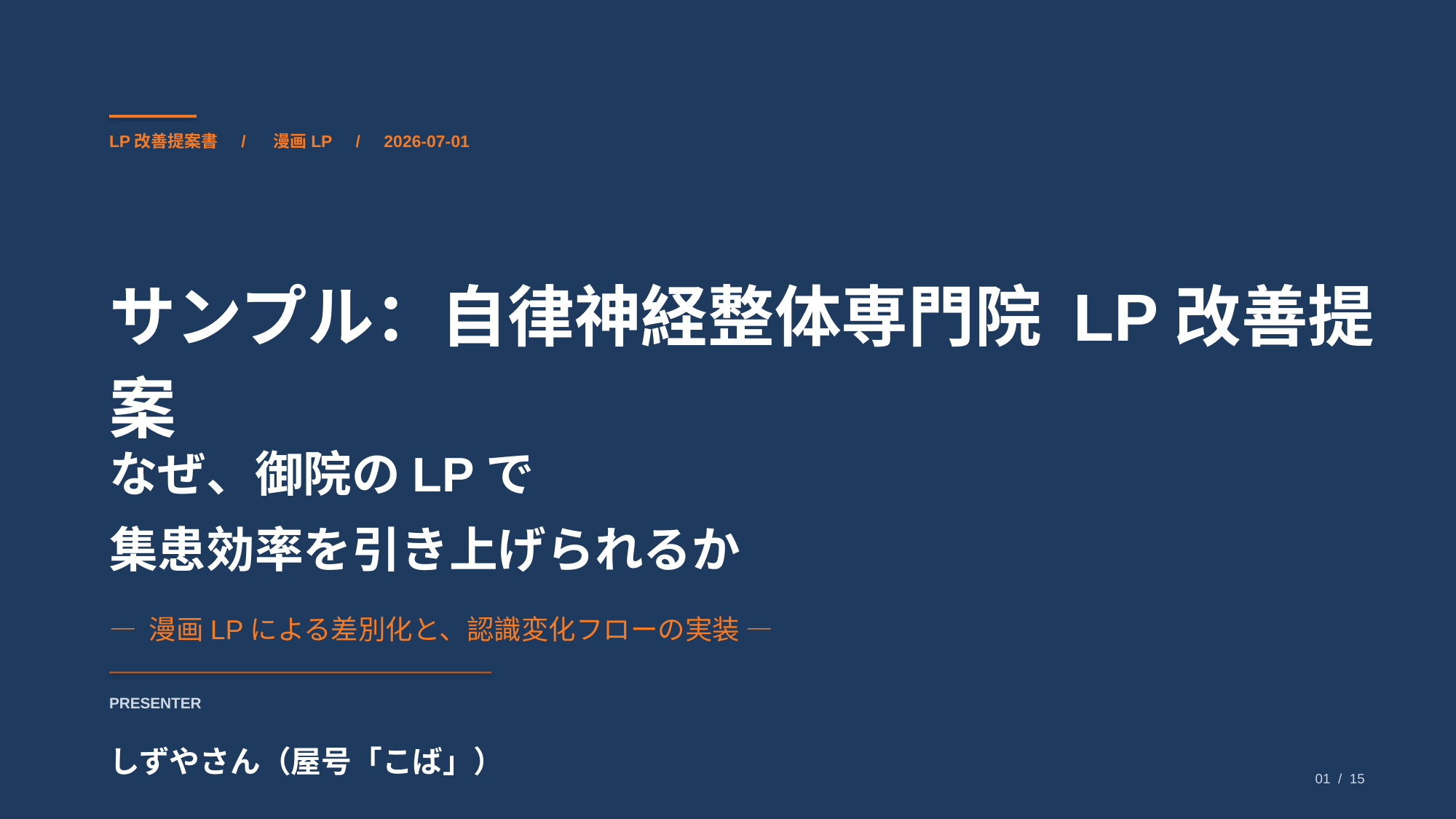

LP改善提案書     /     漫画LP     /     2026-07-01
サンプル：自律神経整体専門院 LP改善提案
なぜ、御院のLPで
集患効率を引き上げられるか
— 漫画LPによる差別化と、認識変化フローの実装 —

PRESENTER
しずやさん（屋号「こば」）
01  /  15